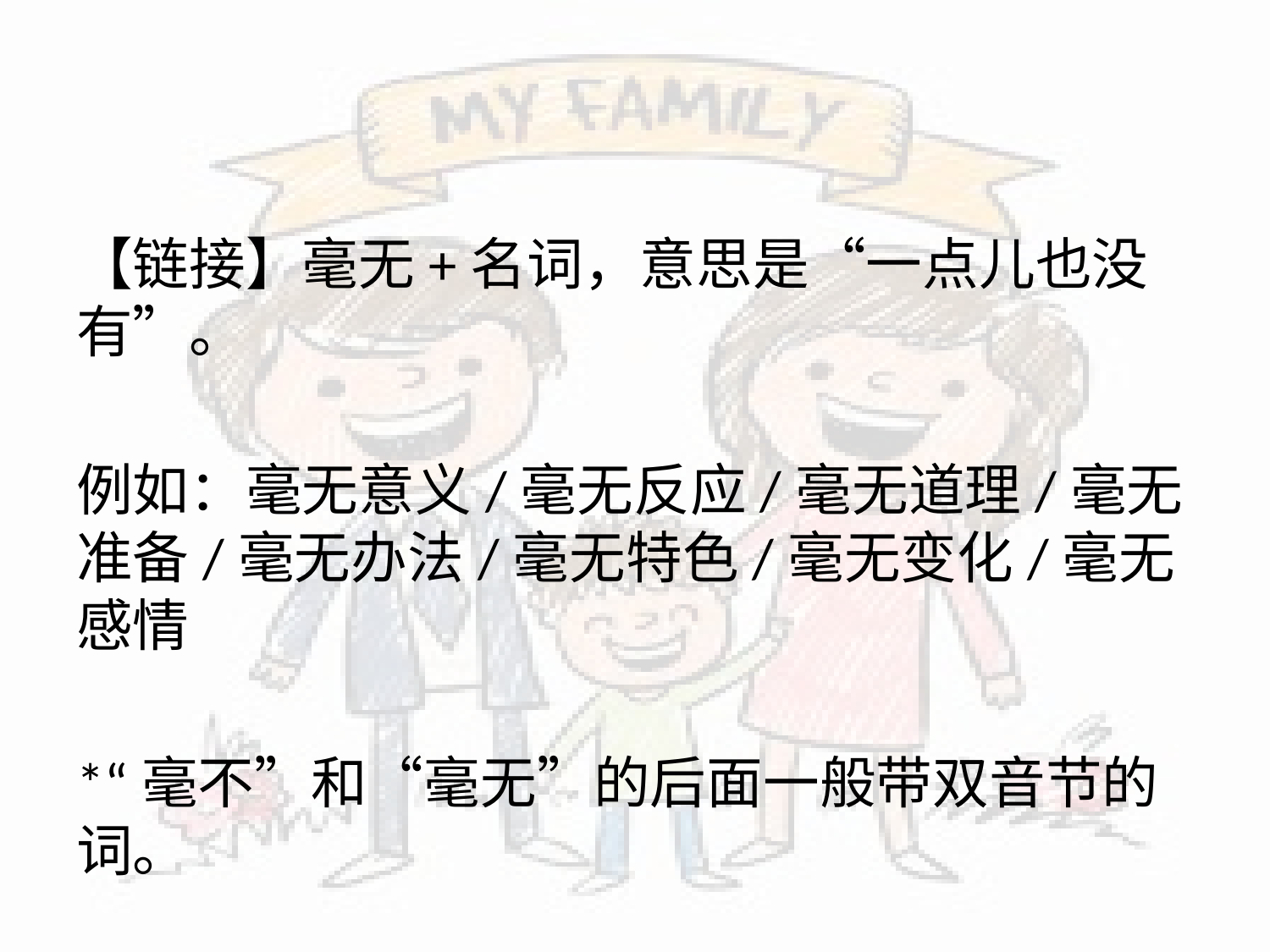

#
【链接】毫无+名词，意思是“一点儿也没有”。

例如：毫无意义/毫无反应/毫无道理/毫无准备/毫无办法/毫无特色/毫无变化/毫无感情

*“毫不”和“毫无”的后面一般带双音节的词。